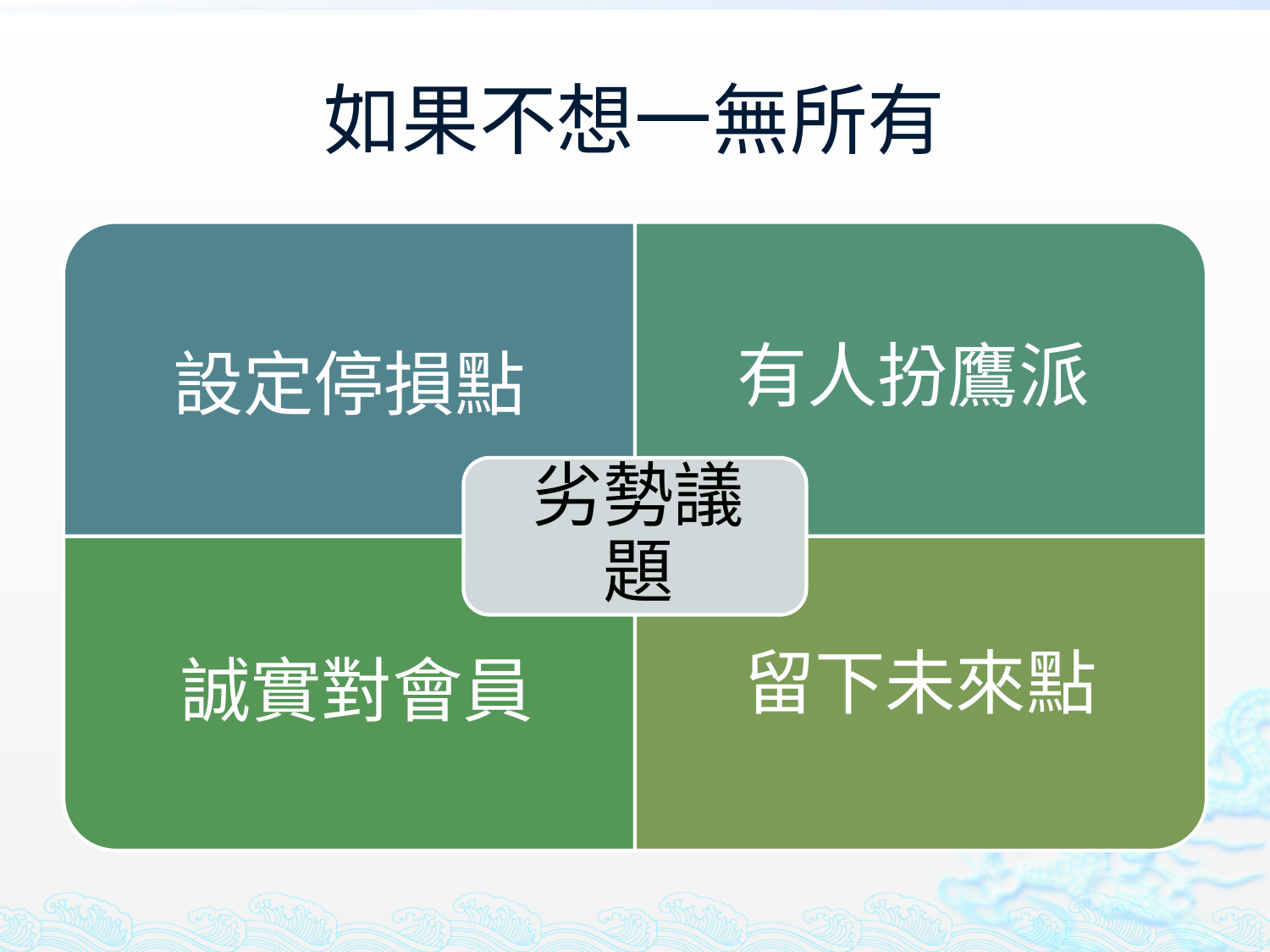

# 如果不想一無所有
設定停損點
有人扮鷹派
誠實對會員
留下未來點
劣勢議題